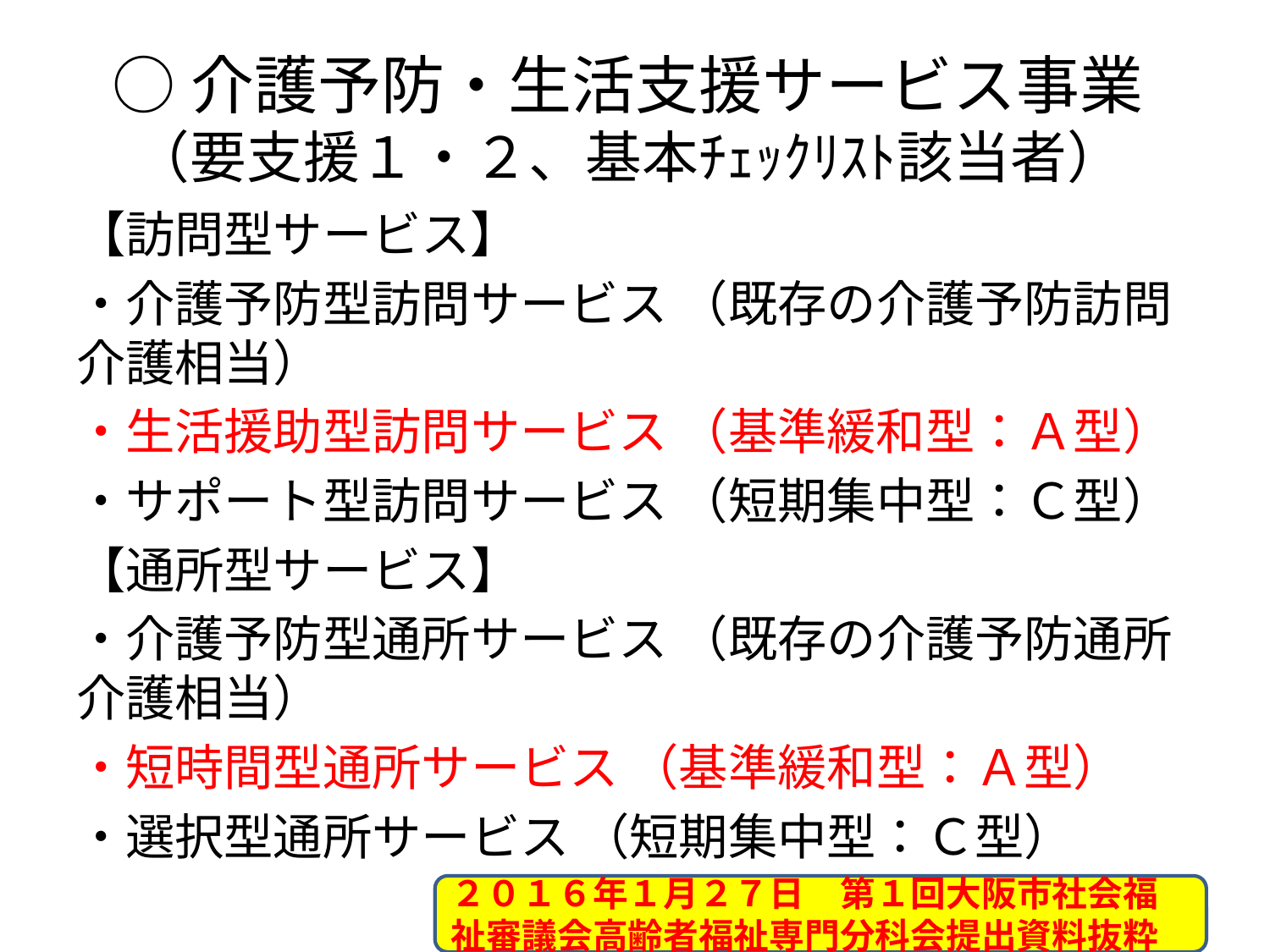

# ○介護予防・生活支援サービス事業 （要支援１・２、基本ﾁｪｯｸﾘｽﾄ該当者）
【訪問型サービス】
・介護予防型訪問サービス （既存の介護予防訪問介護相当）
・生活援助型訪問サービス （基準緩和型：Ａ型）
・サポート型訪問サービス （短期集中型：Ｃ型）
【通所型サービス】
・介護予防型通所サービス （既存の介護予防通所介護相当）
・短時間型通所サービス （基準緩和型：Ａ型）
・選択型通所サービス （短期集中型：Ｃ型）
２０１６年１月２７日　第１回大阪市社会福祉審議会高齢者福祉専門分科会提出資料抜粋